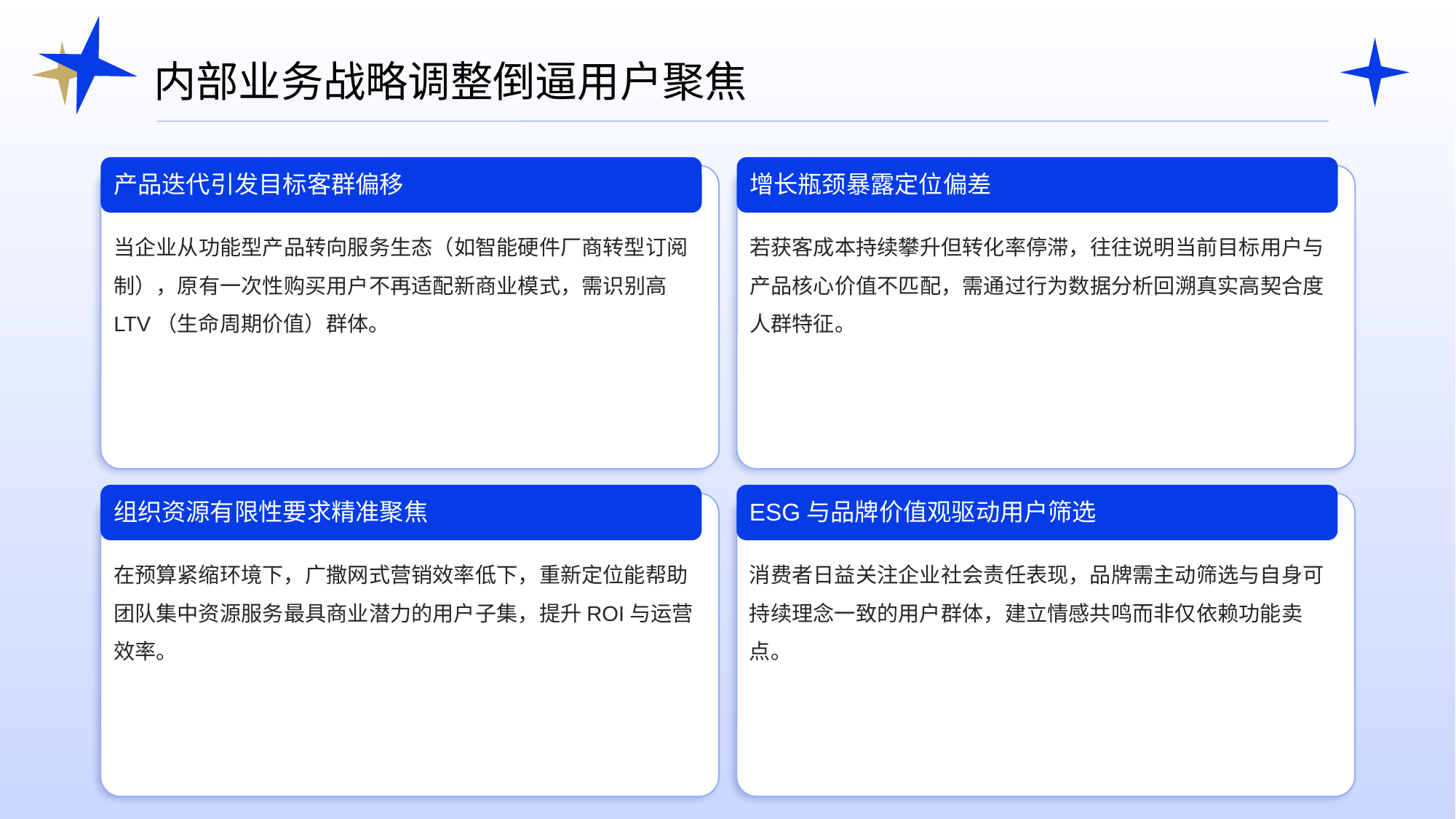

内部业务战略调整倒逼用户聚焦

产品迭代引发目标客群偏移
增长瓶颈暴露定位偏差

当企业从功能型产品转向服务生态（如智能硬件厂商转型订阅制），原有一次性购买用户不再适配新商业模式，需识别高LTV（生命周期价值）群体。
若获客成本持续攀升但转化率停滞，往往说明当前目标用户与产品核心价值不匹配，需通过行为数据分析回溯真实高契合度人群特征。
组织资源有限性要求精准聚焦
ESG与品牌价值观驱动用户筛选

在预算紧缩环境下，广撒网式营销效率低下，重新定位能帮助团队集中资源服务最具商业潜力的用户子集，提升ROI与运营效率。
消费者日益关注企业社会责任表现，品牌需主动筛选与自身可持续理念一致的用户群体，建立情感共鸣而非仅依赖功能卖点。